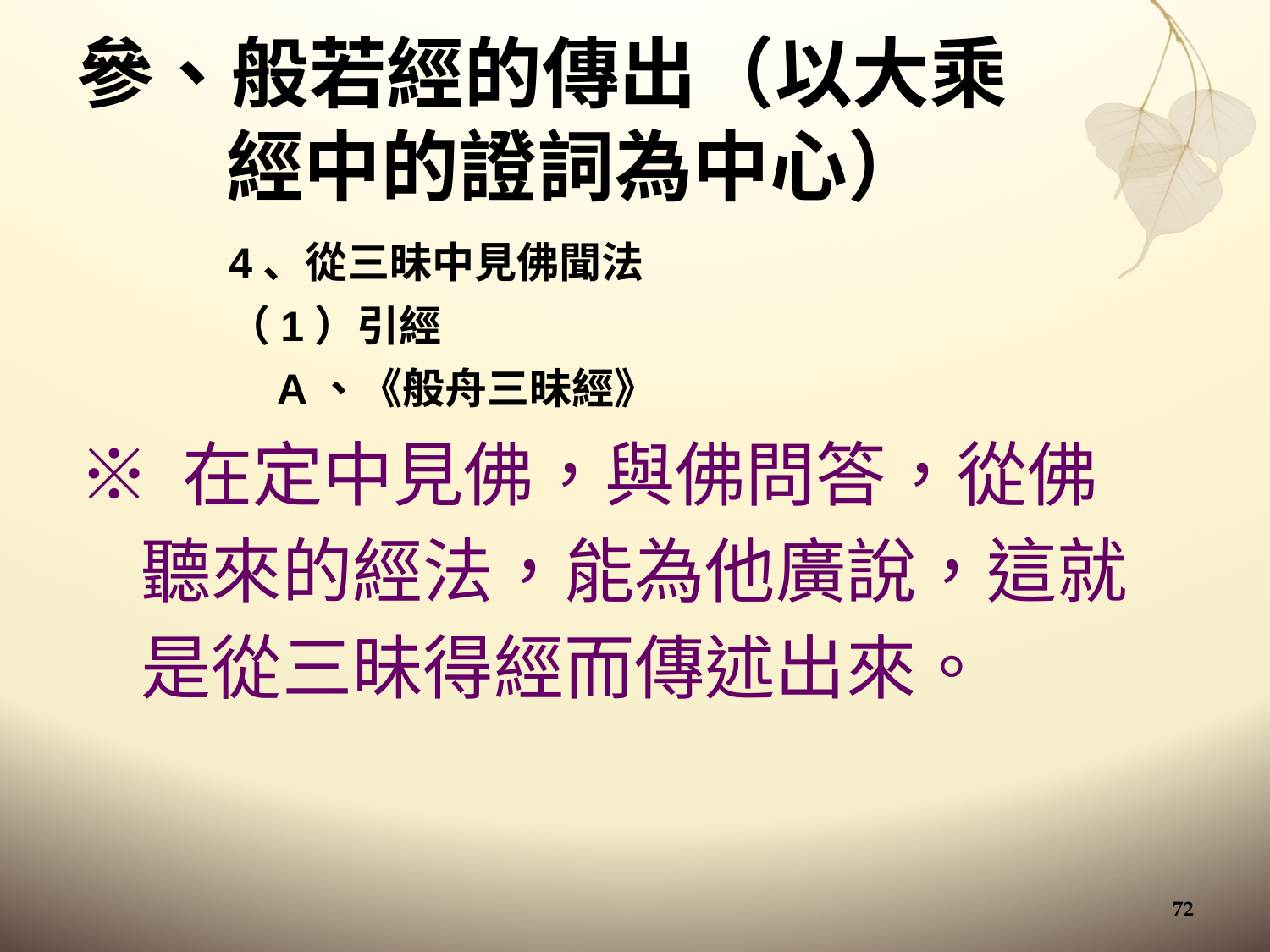

# 參、般若經的傳出（以大乘經中的證詞為中心）
4、從三昧中見佛聞法
（1）引經
A、《般舟三昧經》
※ 在定中見佛，與佛問答，從佛聽來的經法，能為他廣說，這就是從三昧得經而傳述出來。
72